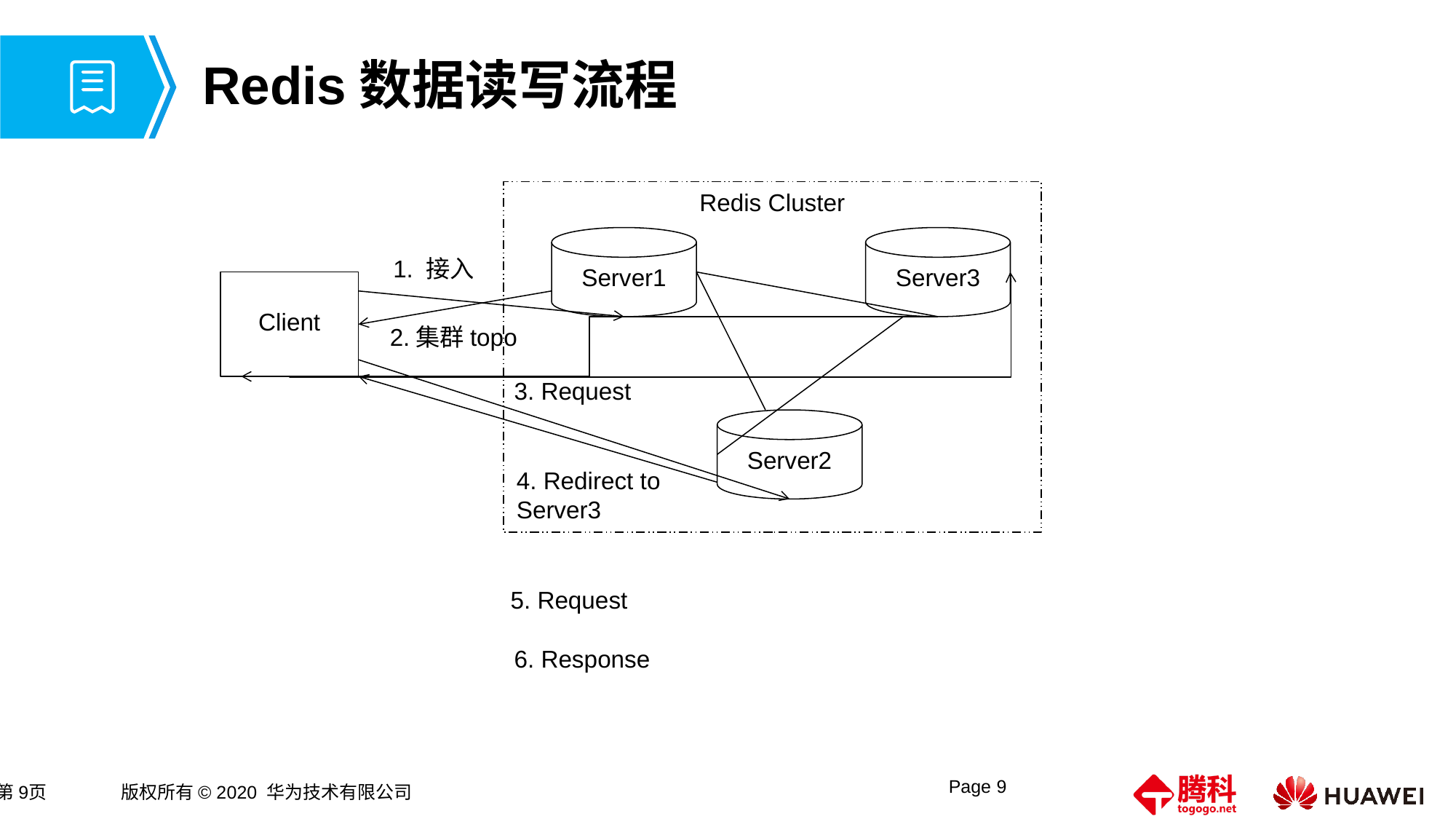

# Redis数据读写流程
Redis Cluster
Server1
Server3
1. 接入

Client
2.集群topo
3. Request
Server2
4. Redirect to Server3
5. Request
6. Response